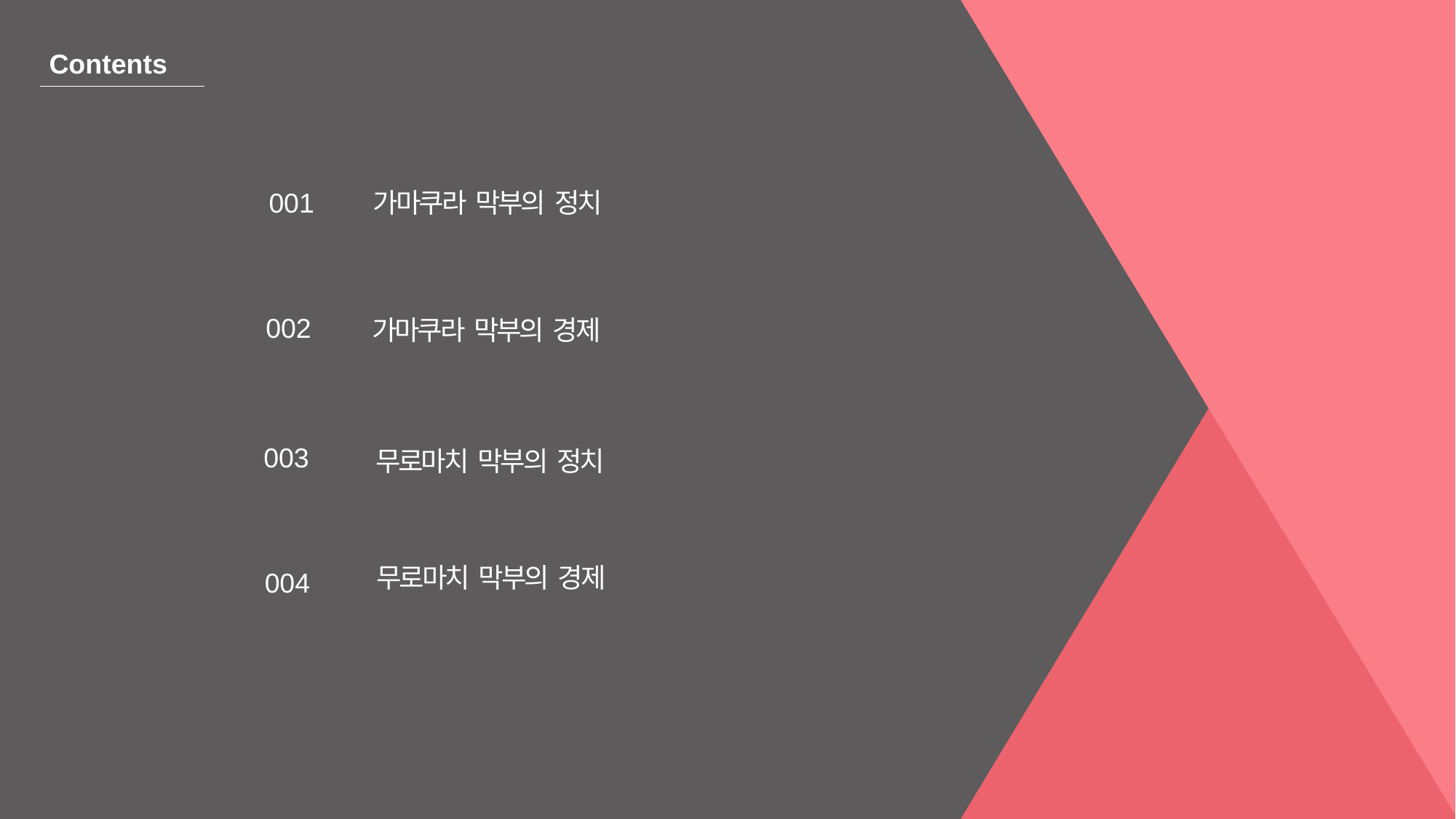

Contents
001
가마쿠라  막부의  정치
002
가마쿠라  막부의  경제
003
무로마치  막부의  정치
무로마치  막부의  경제
004